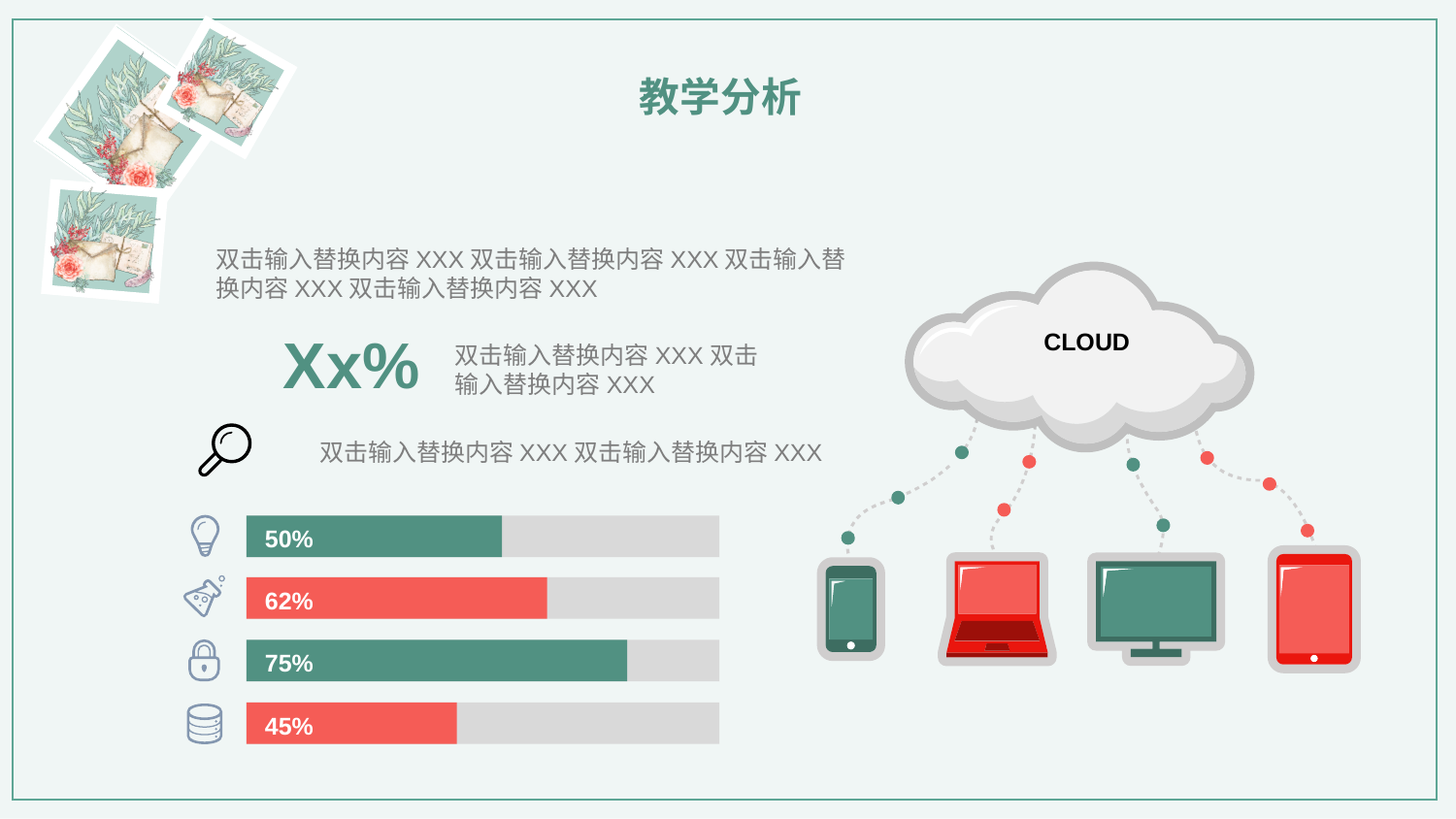

教学分析
双击输入替换内容XXX双击输入替换内容XXX双击输入替换内容XXX双击输入替换内容XXX

CLOUD
Xx%
双击输入替换内容XXX双击输入替换内容XXX

双击输入替换内容XXX双击输入替换内容XXX

50%

62%

75%

45%